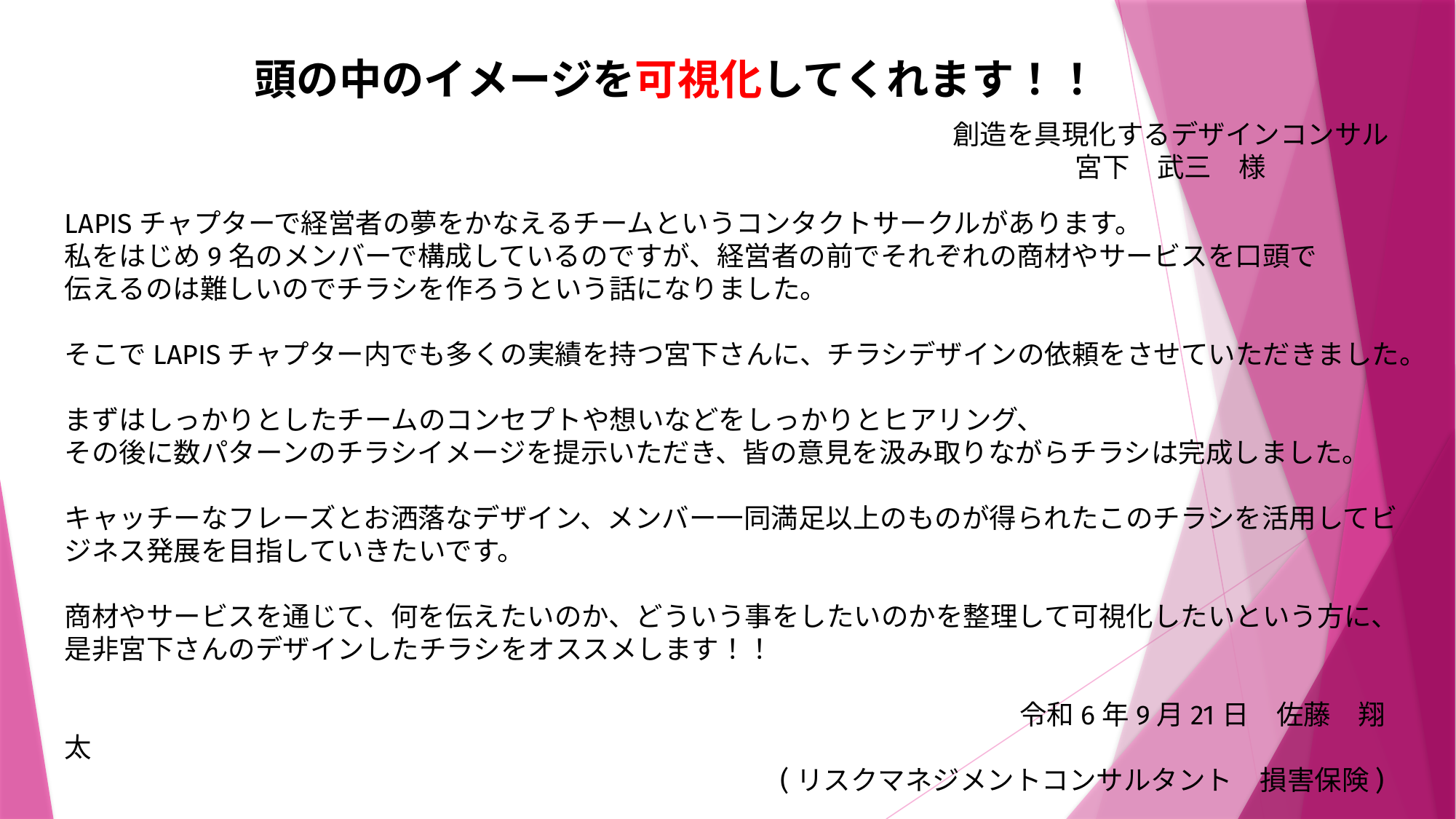

# 頭の中のイメージを可視化してくれます！！
創造を具現化するデザインコンサル
宮下　武三　様

LAPISチャプターで経営者の夢をかなえるチームというコンタクトサークルがあります。
私をはじめ9名のメンバーで構成しているのですが、経営者の前でそれぞれの商材やサービスを口頭で
伝えるのは難しいのでチラシを作ろうという話になりました。

そこでLAPISチャプター内でも多くの実績を持つ宮下さんに、チラシデザインの依頼をさせていただきました。

まずはしっかりとしたチームのコンセプトや想いなどをしっかりとヒアリング、
その後に数パターンのチラシイメージを提示いただき、皆の意見を汲み取りながらチラシは完成しました。

キャッチーなフレーズとお洒落なデザイン、メンバー一同満足以上のものが得られたこのチラシを活用してビジネス発展を目指していきたいです。

商材やサービスを通じて、何を伝えたいのか、どういう事をしたいのかを整理して可視化したいという方に、是非宮下さんのデザインしたチラシをオススメします！！

　　　　　　　　　　　　　　　　　　　　　　　　　　　　　　　　　　　令和6年9月21日　佐藤　翔太
　　　　　　　　　　　　　　　　　　　　　　　　　　(リスクマネジメントコンサルタント　損害保険)